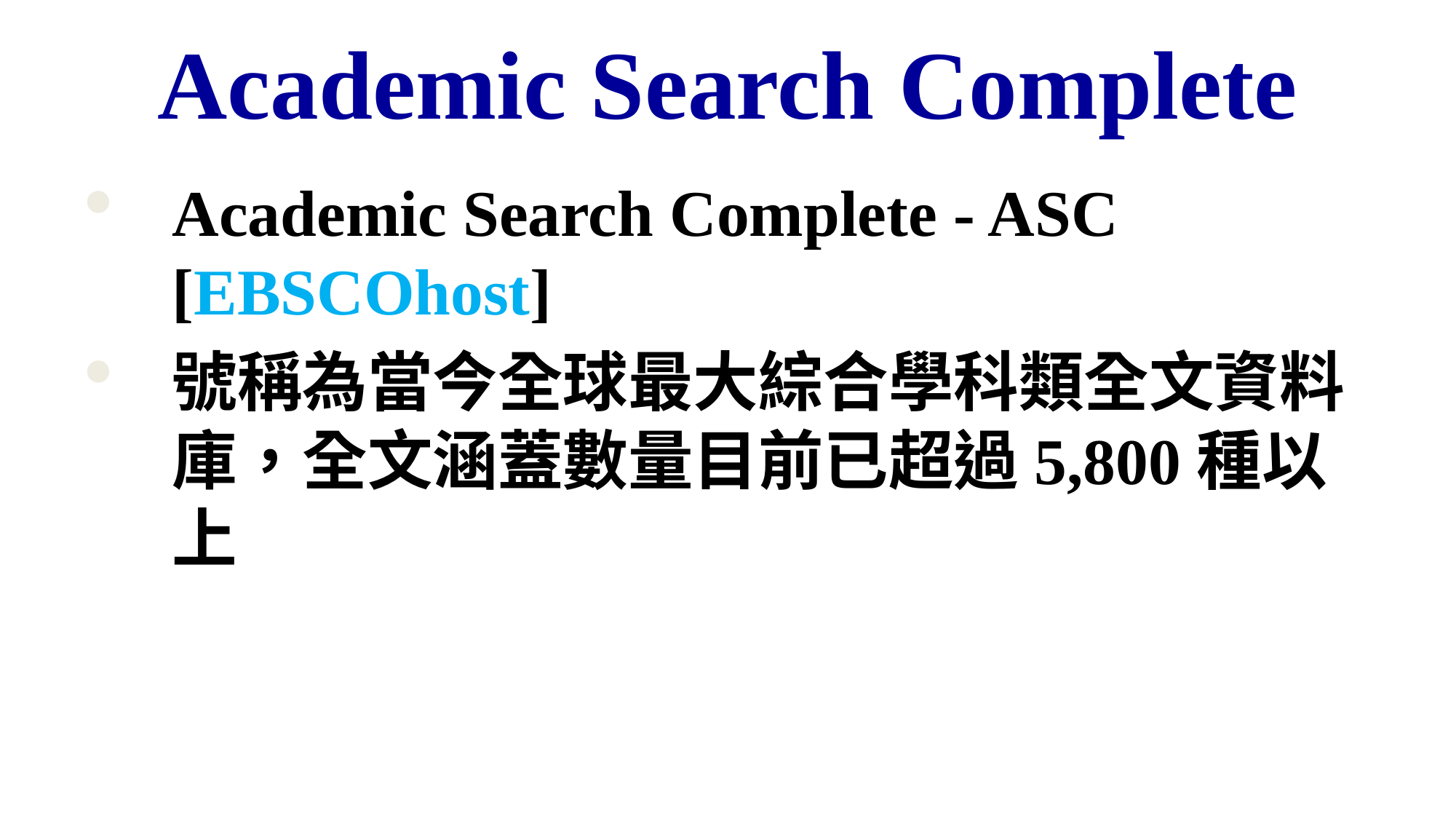

# Academic Search Complete
Academic Search Complete - ASC [EBSCOhost]
號稱為當今全球最大綜合學科類全文資料庫，全文涵蓋數量目前已超過5,800種以上